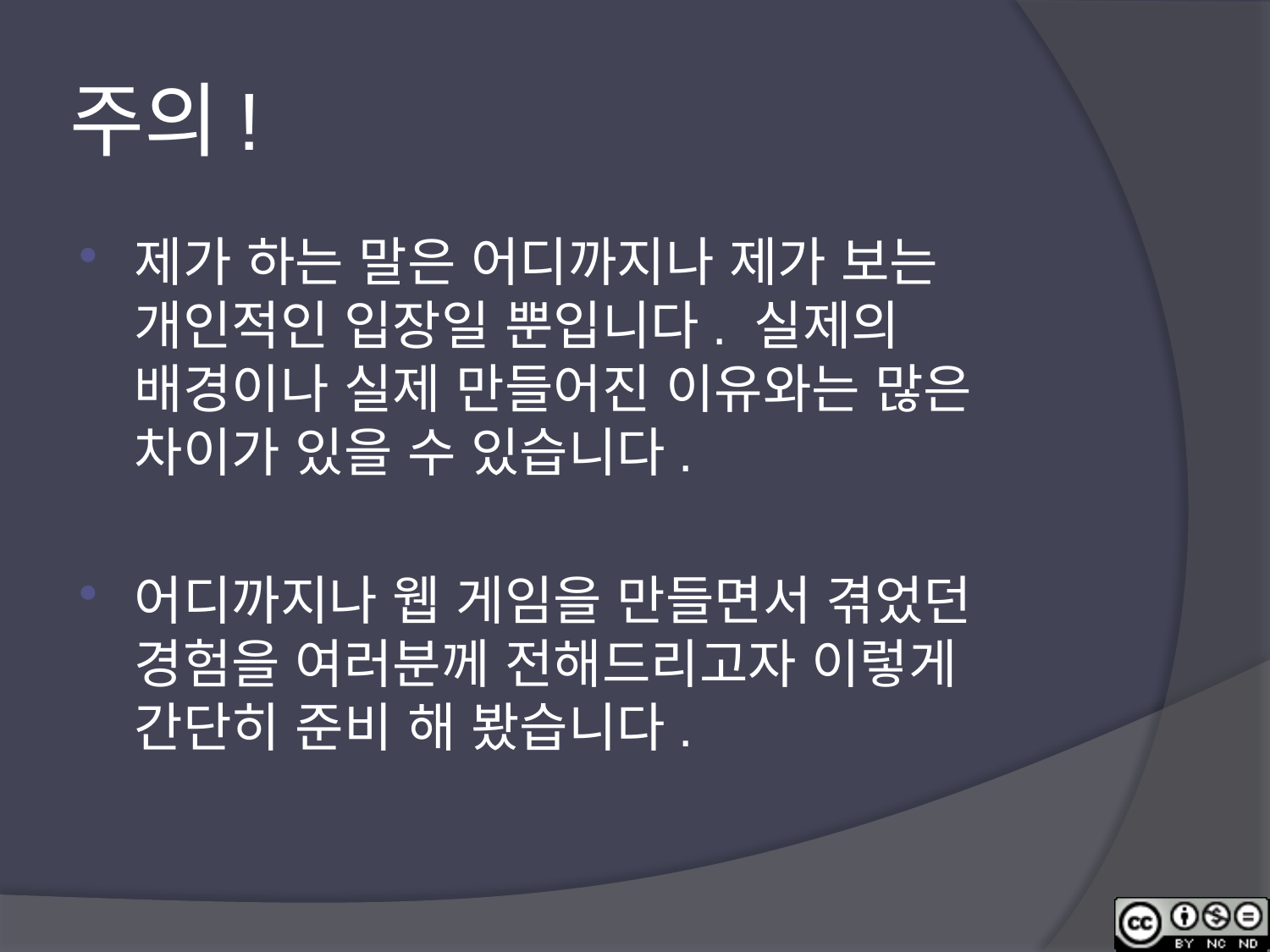

# 주의!
제가 하는 말은 어디까지나 제가 보는 개인적인 입장일 뿐입니다. 실제의 배경이나 실제 만들어진 이유와는 많은 차이가 있을 수 있습니다.

어디까지나 웹 게임을 만들면서 겪었던 경험을 여러분께 전해드리고자 이렇게 간단히 준비 해 봤습니다.